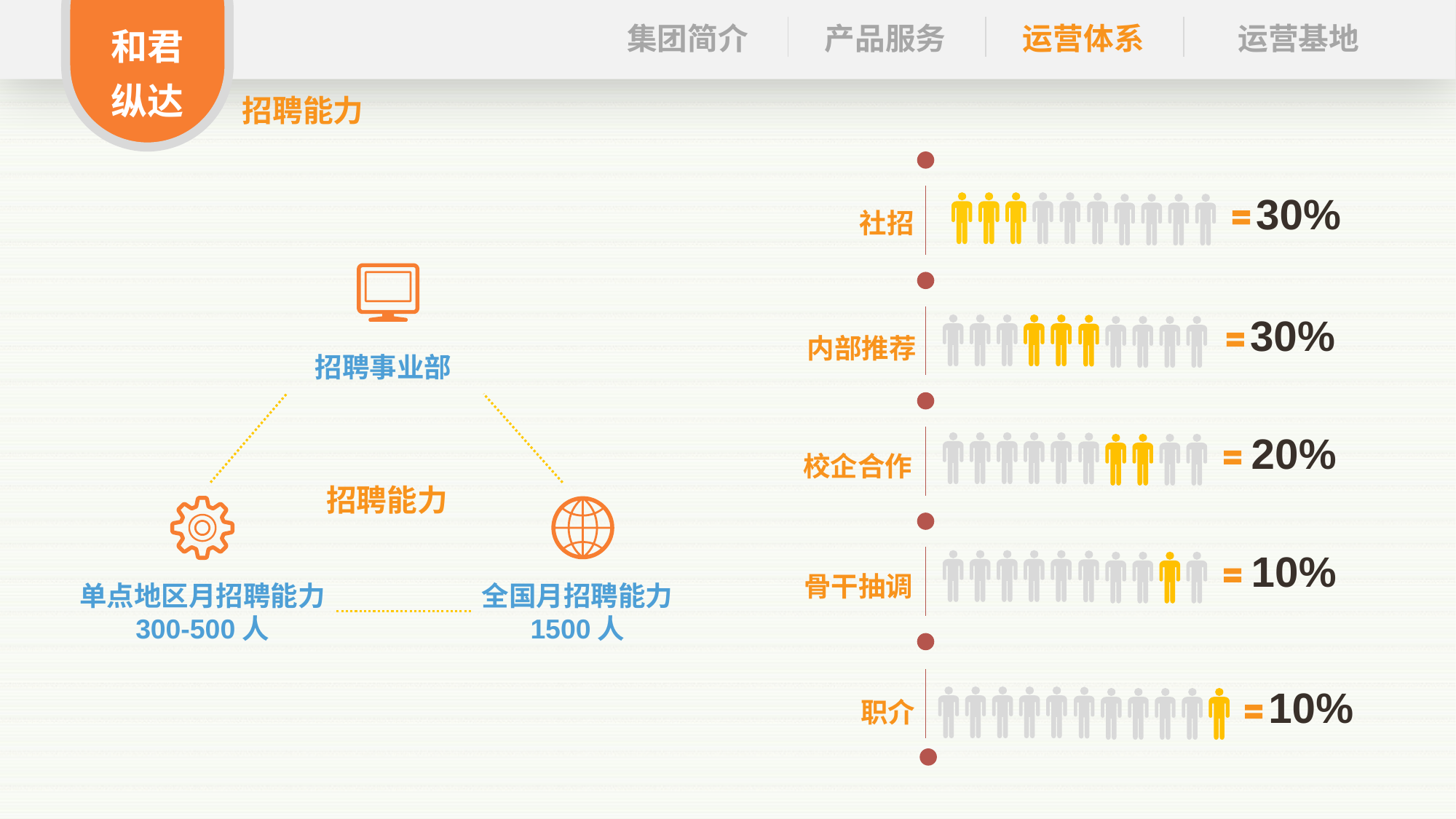

集团简介
产品服务
运营体系
运营基地
和君
纵达
招聘能力

社招

30%

内部推荐

30%

招聘事业部

校企合作

20%

招聘能力

骨干抽调

10%

单点地区月招聘能力
300-500人
全国月招聘能力
1500人

职介

10%